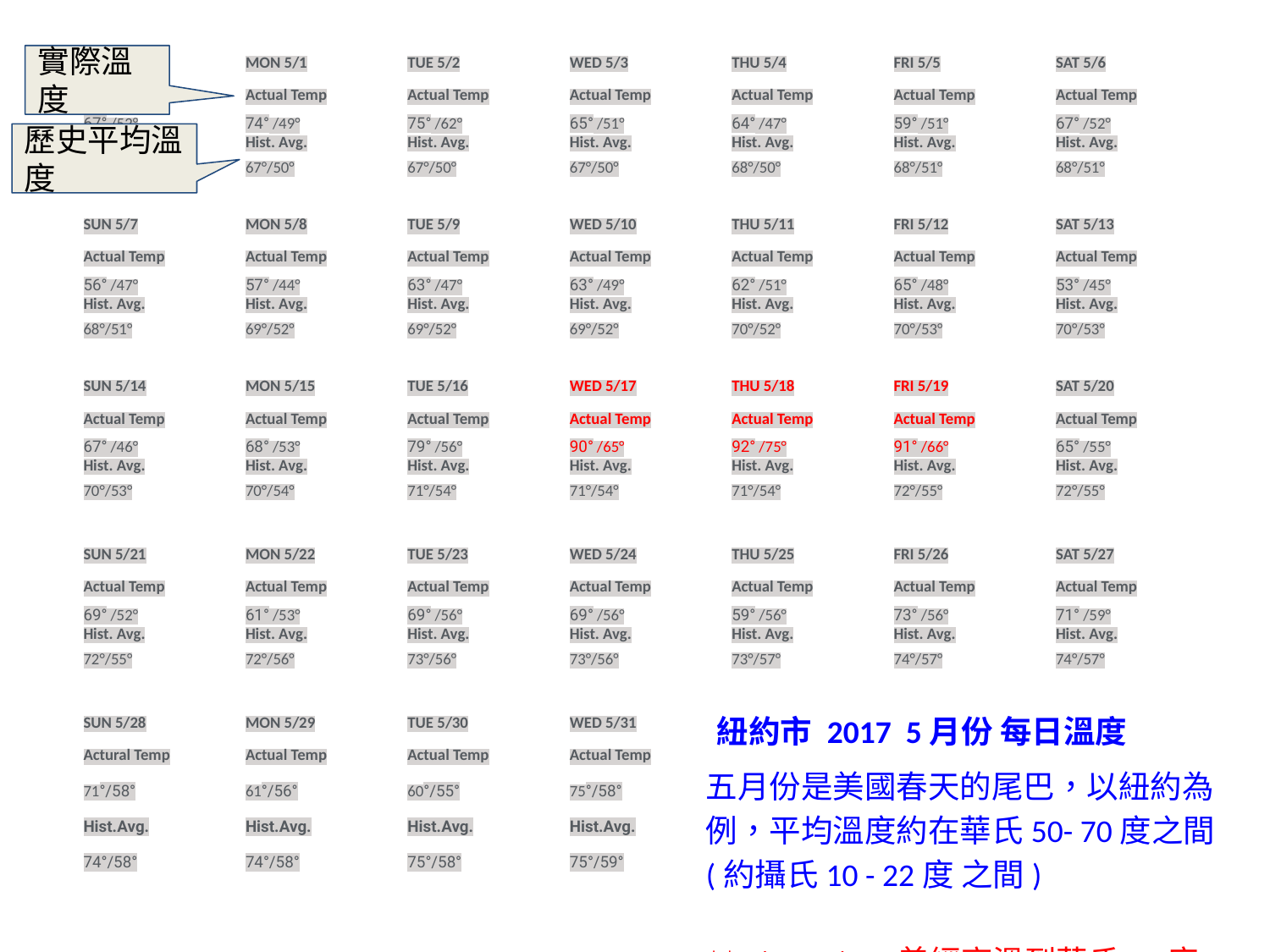

| SUN 4/30 Actual Temp 67° /52° Hist. Avg. 66°/49° | MON 5/1 Actual Temp 74° /49° Hist. Avg. 67°/50° | TUE 5/2 Actual Temp 75° /62° Hist. Avg. 67°/50° | WED 5/3 Actual Temp 65° /51° Hist. Avg. 67°/50° | THU 5/4 Actual Temp 64° /47° Hist. Avg. 68°/50° | FRI 5/5 Actual Temp 59° /51° Hist. Avg. 68°/51° | SAT 5/6 Actual Temp 67° /52° Hist. Avg. 68°/51° |
| --- | --- | --- | --- | --- | --- | --- |
| SUN 5/7 Actual Temp 56° /47° Hist. Avg. 68°/51° | MON 5/8 Actual Temp 57° /44° Hist. Avg. 69°/52° | TUE 5/9 Actual Temp 63° /47° Hist. Avg. 69°/52° | WED 5/10 Actual Temp 63° /49° Hist. Avg. 69°/52° | THU 5/11 Actual Temp 62° /51° Hist. Avg. 70°/52° | FRI 5/12 Actual Temp 65° /48° Hist. Avg. 70°/53° | SAT 5/13 Actual Temp 53° /45° Hist. Avg. 70°/53° |
| SUN 5/14 Actual Temp 67° /46° Hist. Avg. 70°/53° | MON 5/15 Actual Temp 68° /53° Hist. Avg. 70°/54° | TUE 5/16 Actual Temp 79° /56° Hist. Avg. 71°/54° | WED 5/17 Actual Temp 90° /65° Hist. Avg. 71°/54° | THU 5/18 Actual Temp 92° /75° Hist. Avg. 71°/54° | FRI 5/19 Actual Temp 91° /66° Hist. Avg. 72°/55° | SAT 5/20 Actual Temp 65° /55° Hist. Avg. 72°/55° |
| SUN 5/21 Actual Temp 69° /52° Hist. Avg. 72°/55° | MON 5/22 Actual Temp 61° /53° Hist. Avg. 72°/56° | TUE 5/23 Actual Temp 69° /56° Hist. Avg. 73°/56° | WED 5/24 Actual Temp 69° /56° Hist. Avg. 73°/56° | THU 5/25 Actual Temp 59° /56° Hist. Avg. 73°/57° | FRI 5/26 Actual Temp 73° /56° Hist. Avg. 74°/57° | SAT 5/27 Actual Temp 71° /59° Hist. Avg. 74°/57° |
| SUN 5/28 Actural Temp 71°/58° Hist.Avg. 74°/58° | MON 5/29 Actual Temp 61°/56° Hist.Avg. 74°/58° | TUE 5/30 Actual Temp 60°/55° Hist.Avg. 75°/58° | WED 5/31 Actual Temp 75°/58° Hist.Avg. 75°/59° |  |  |  |
實際溫度
歷史平均溫度

紐約市 2017  5月份 每日溫度
五月份是美國春天的尾巴，以紐約為例，平均溫度約在華氏50- 70度之間 (約攝氏10 - 22度 之間)

**5/17- 5/19  曾經高溫到華氏90度 (約攝氏32度)
氣候異常熱